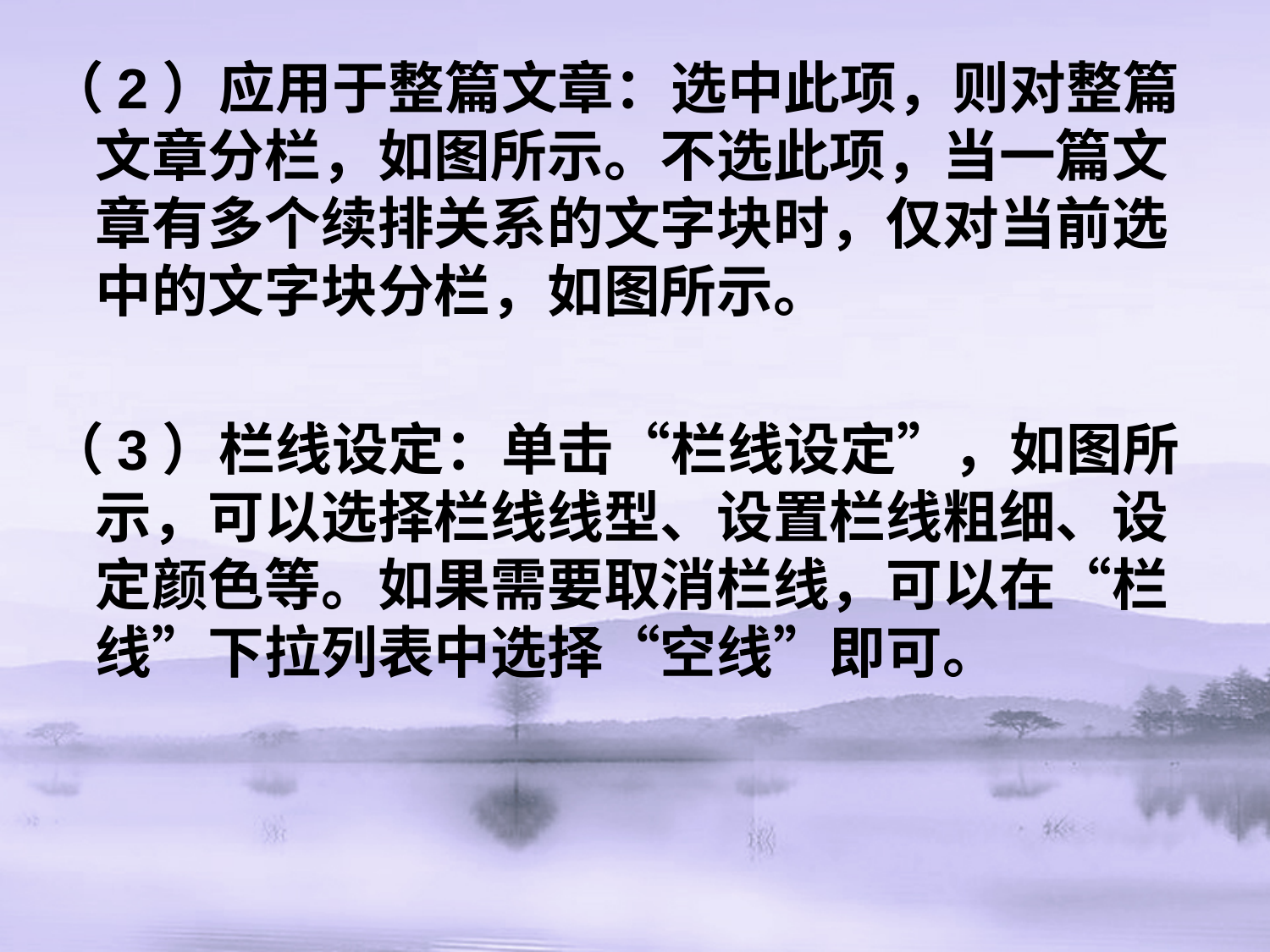

（2）应用于整篇文章：选中此项，则对整篇文章分栏，如图所示。不选此项，当一篇文章有多个续排关系的文字块时，仅对当前选中的文字块分栏，如图所示。

（3）栏线设定：单击“栏线设定”，如图所示，可以选择栏线线型、设置栏线粗细、设定颜色等。如果需要取消栏线，可以在“栏线”下拉列表中选择“空线”即可。